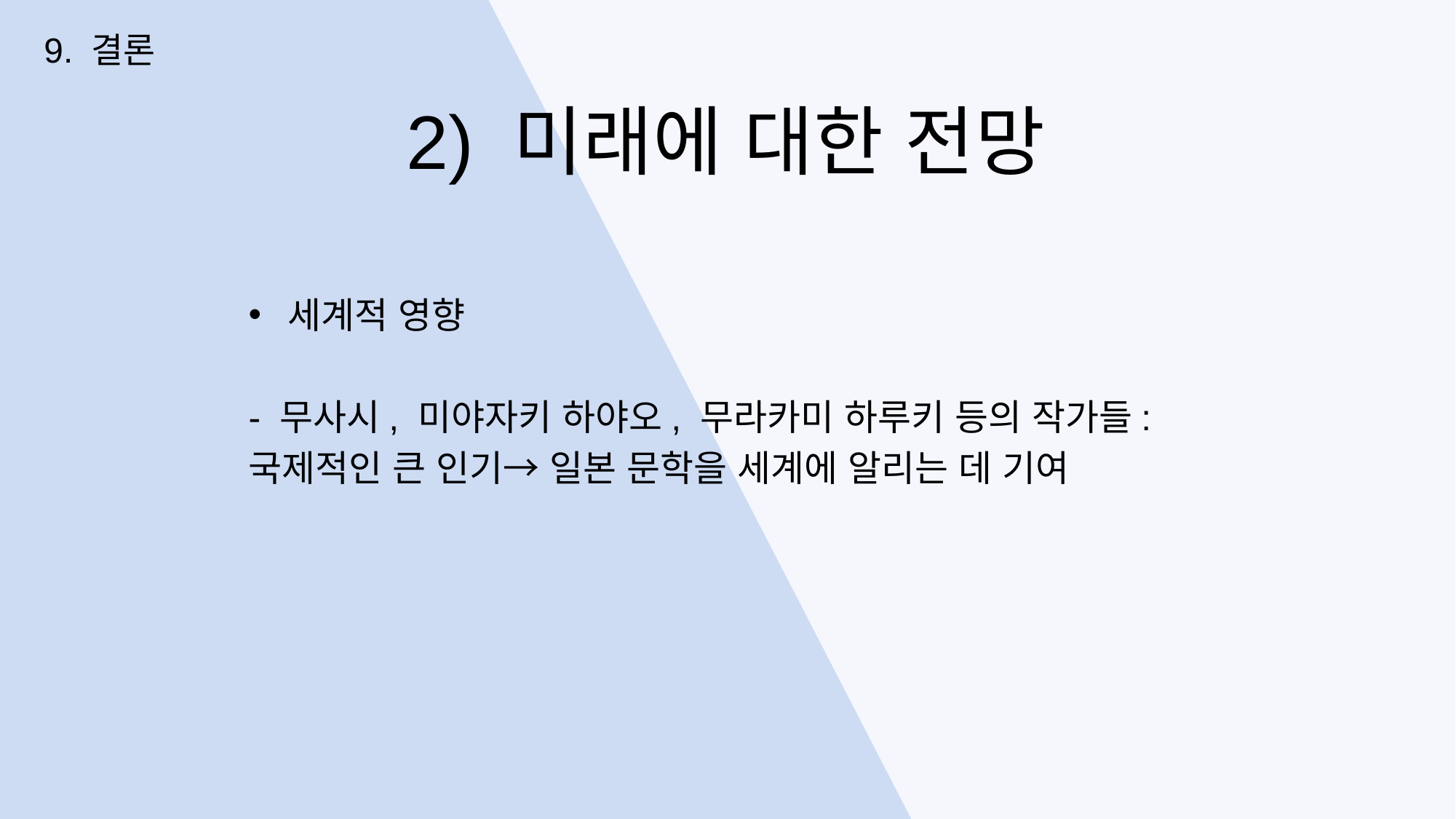

9. 결론
2) 미래에 대한 전망
세계적 영향

- 무사시, 미야자키 하야오, 무라카미 하루키 등의 작가들:
국제적인 큰 인기→ 일본 문학을 세계에 알리는 데 기여